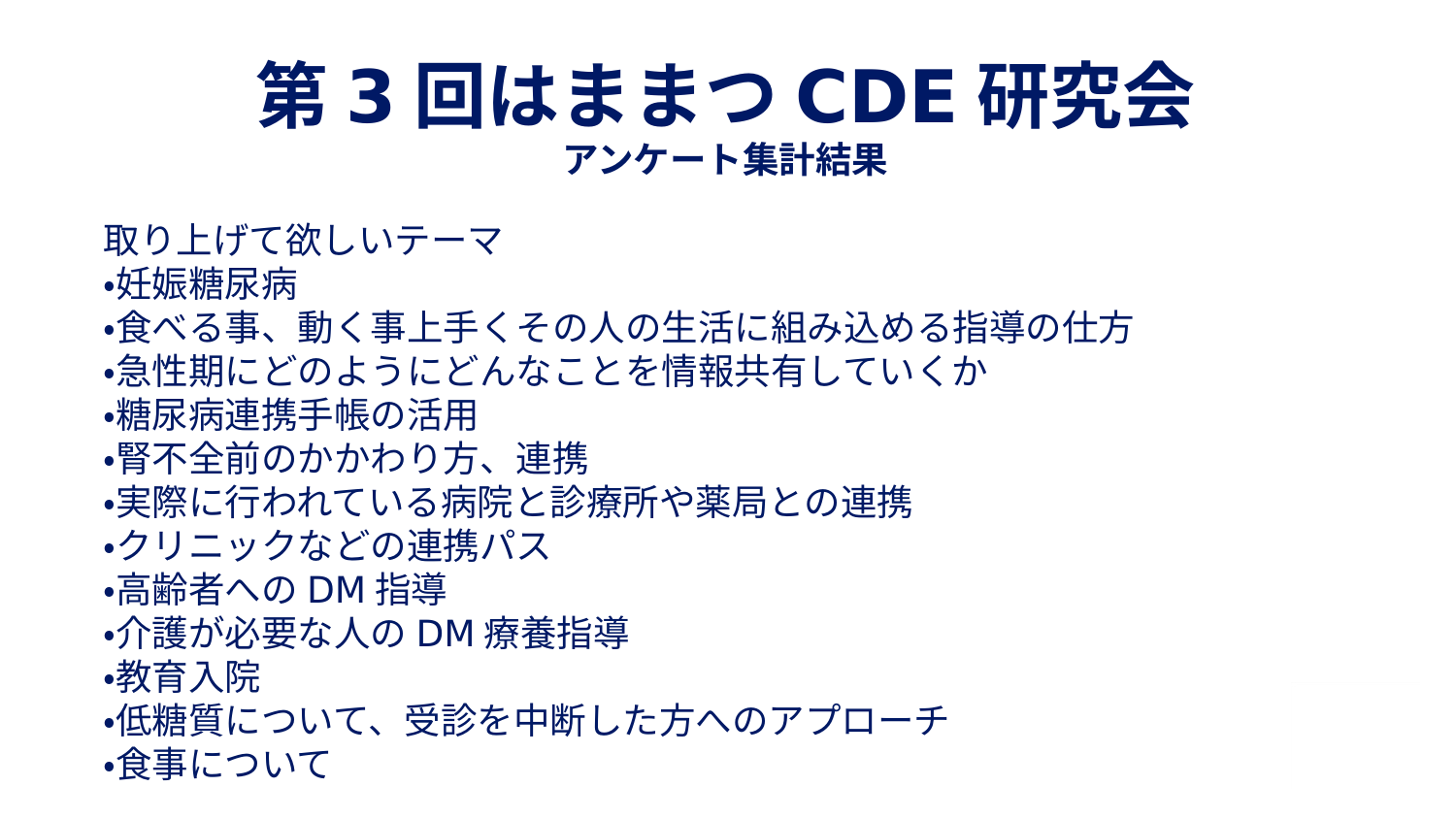

# 第3回はままつCDE研究会 アンケート集計結果
取り上げて欲しいテーマ
・妊娠糖尿病
・食べる事、動く事上手くその人の生活に組み込める指導の仕方
・急性期にどのようにどんなことを情報共有していくか
・糖尿病連携手帳の活用
・腎不全前のかかわり方、連携
・実際に行われている病院と診療所や薬局との連携
・クリニックなどの連携パス
・高齢者へのDM指導
・介護が必要な人のDM療養指導
・教育入院
・低糖質について、受診を中断した方へのアプローチ
・食事について